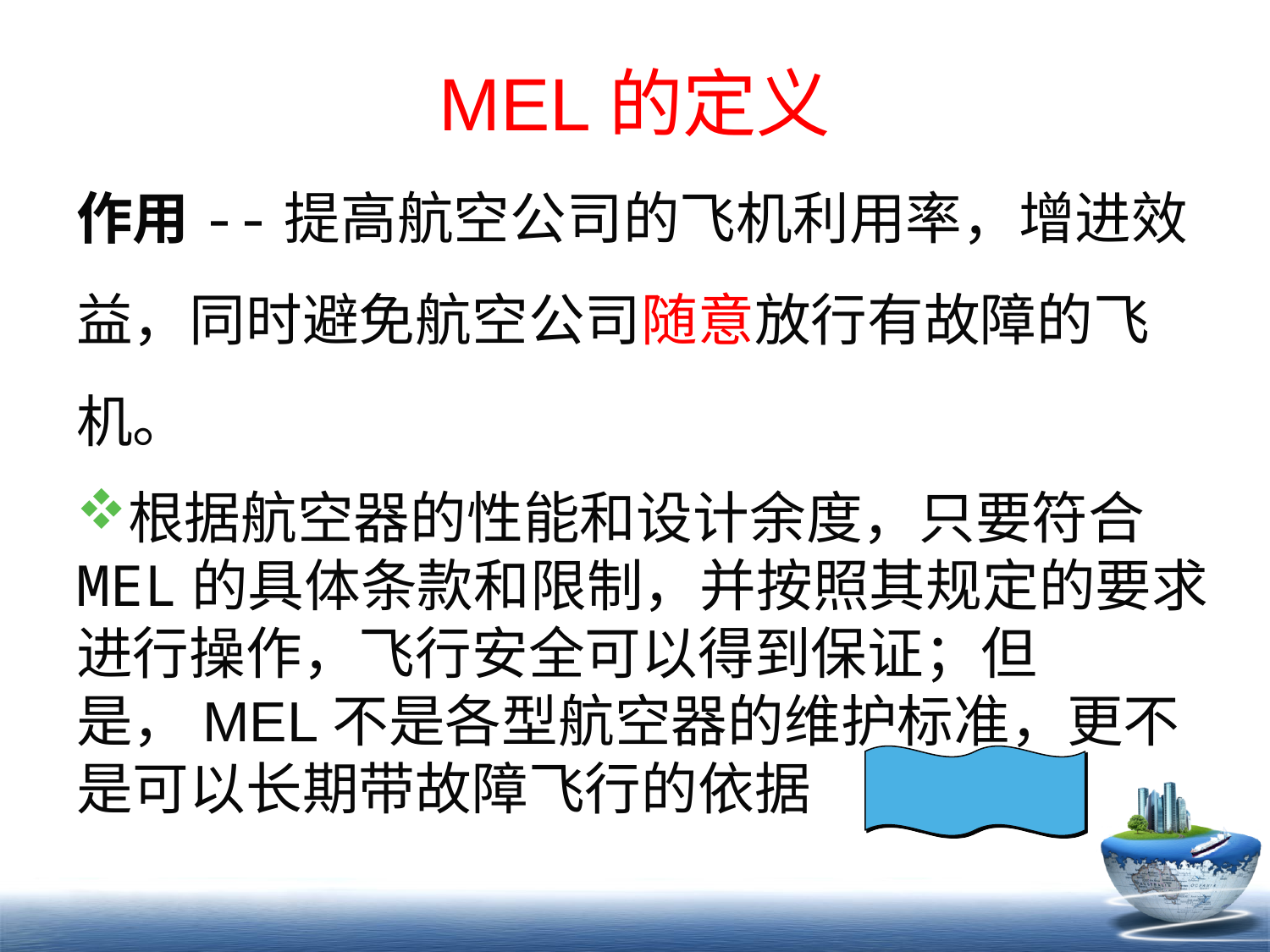

# MEL的定义
作用--提高航空公司的飞机利用率，增进效益，同时避免航空公司随意放行有故障的飞机。
根据航空器的性能和设计余度，只要符合MEL的具体条款和限制，并按照其规定的要求进行操作，飞行安全可以得到保证；但是，MEL不是各型航空器的维护标准，更不是可以长期带故障飞行的依据